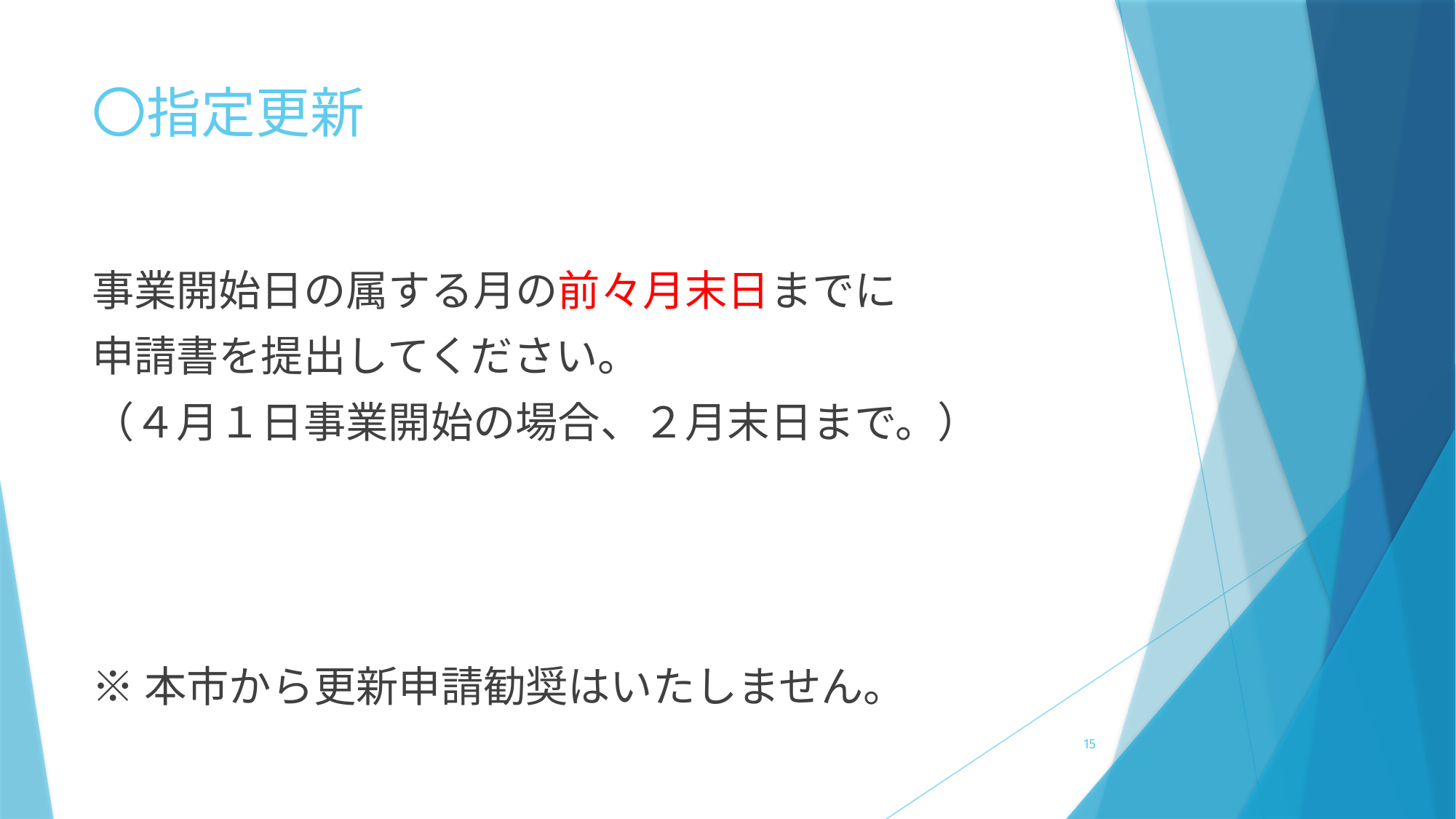

# 〇指定更新
事業開始日の属する月の前々月末日までに
申請書を提出してください。
（４月１日事業開始の場合、２月末日まで。）

※本市から更新申請勧奨はいたしません。
15